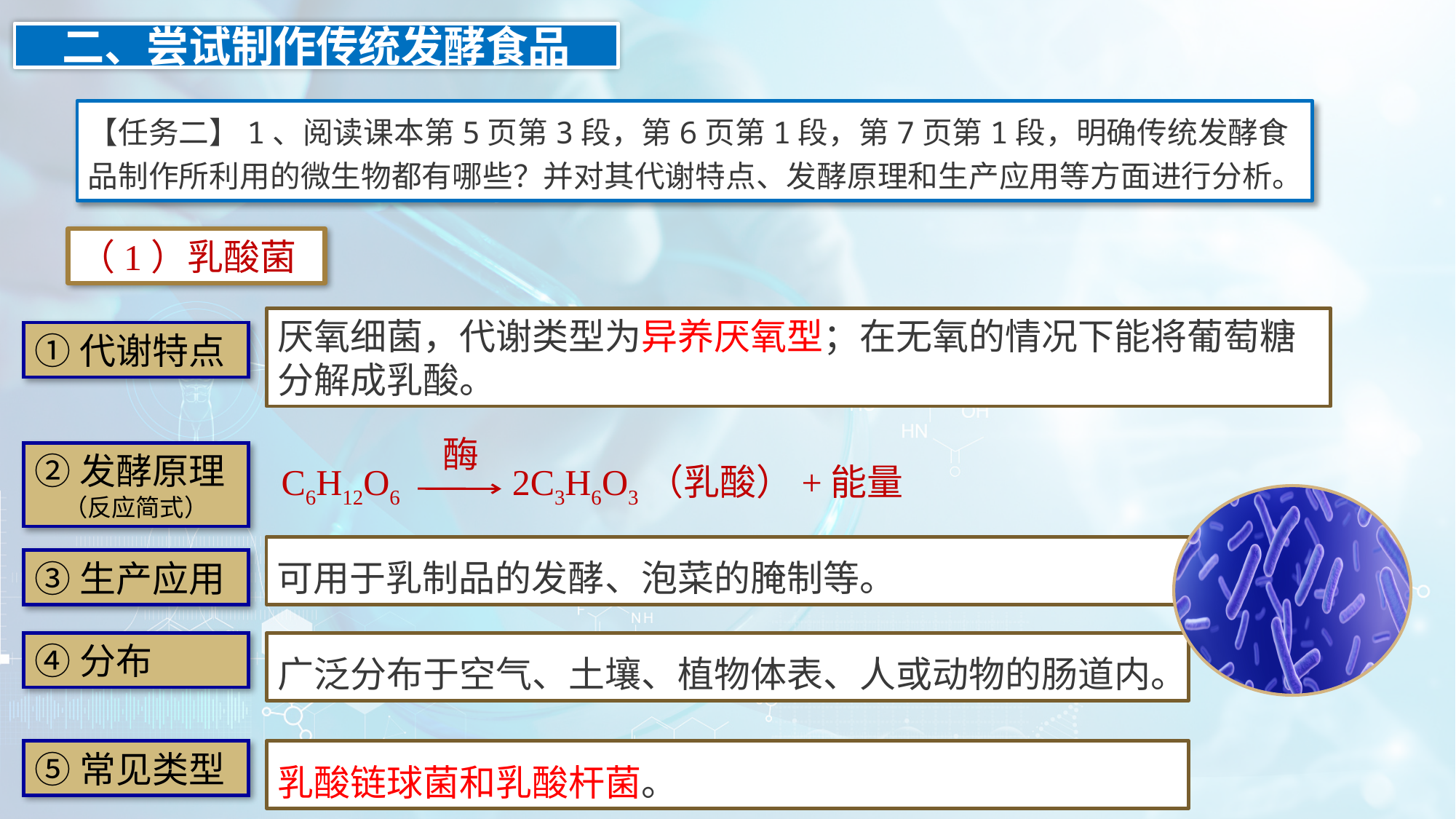

二、尝试制作传统发酵食品
【任务二】1、阅读课本第5页第3段，第6页第1段，第7页第1段，明确传统发酵食品制作所利用的微生物都有哪些？并对其代谢特点、发酵原理和生产应用等方面进行分析。
（1）乳酸菌
厌氧细菌，代谢类型为异养厌氧型；在无氧的情况下能将葡萄糖分解成乳酸。
①代谢特点
酶
C6H12O6
2C3H6O3（乳酸）+能量
②发酵原理
（反应简式）

可用于乳制品的发酵、泡菜的腌制等。
③生产应用
④分布
广泛分布于空气、土壤、植物体表、人或动物的肠道内。
⑤常见类型
乳酸链球菌和乳酸杆菌。